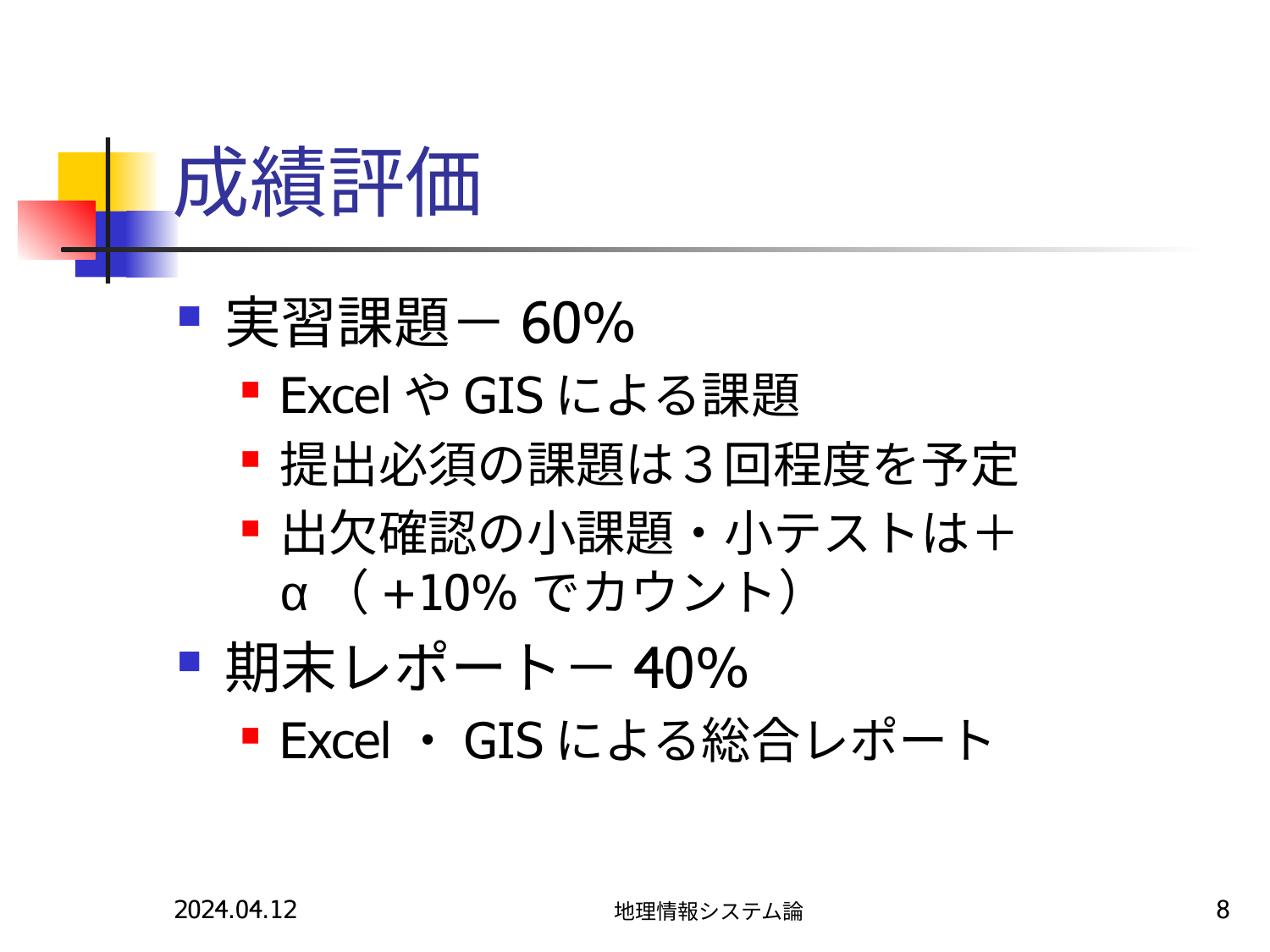

# 成績評価
実習課題－60%
ExcelやGISによる課題
提出必須の課題は３回程度を予定
出欠確認の小課題・小テストは＋α（+10%でカウント）
期末レポート－40%
Excel・GISによる総合レポート
2024.04.12
地理情報システム論
8